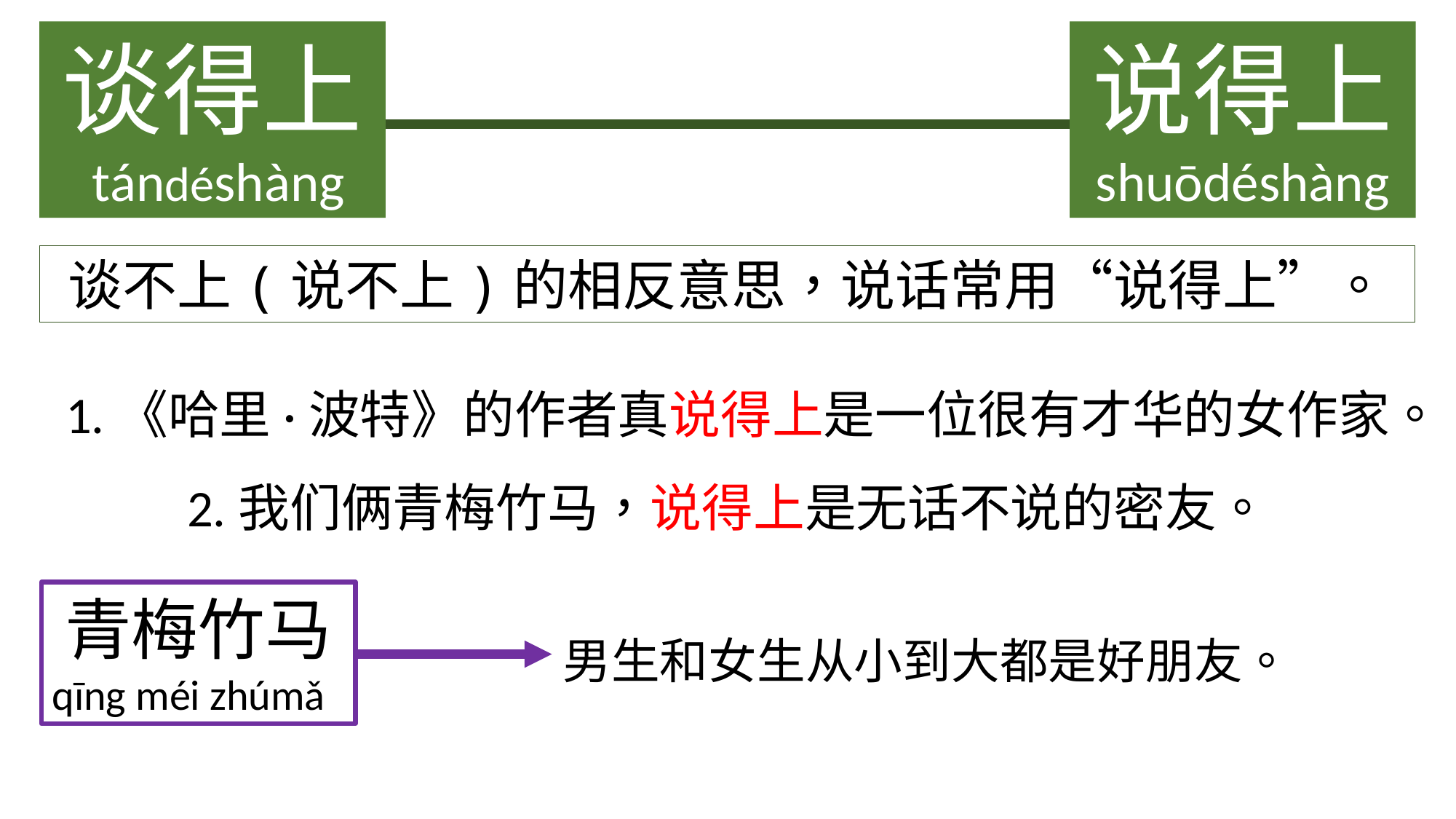

谈得上
 tándéshàng
说得上
shuōdéshàng
谈不上(说不上)的相反意思，说话常用“说得上”。
1.《哈里·波特》的作者真说得上是一位很有才华的女作家。
2.我们俩青梅竹马，说得上是无话不说的密友。
青梅竹马
qīng méi zhúmǎ
男生和女生从小到大都是好朋友。